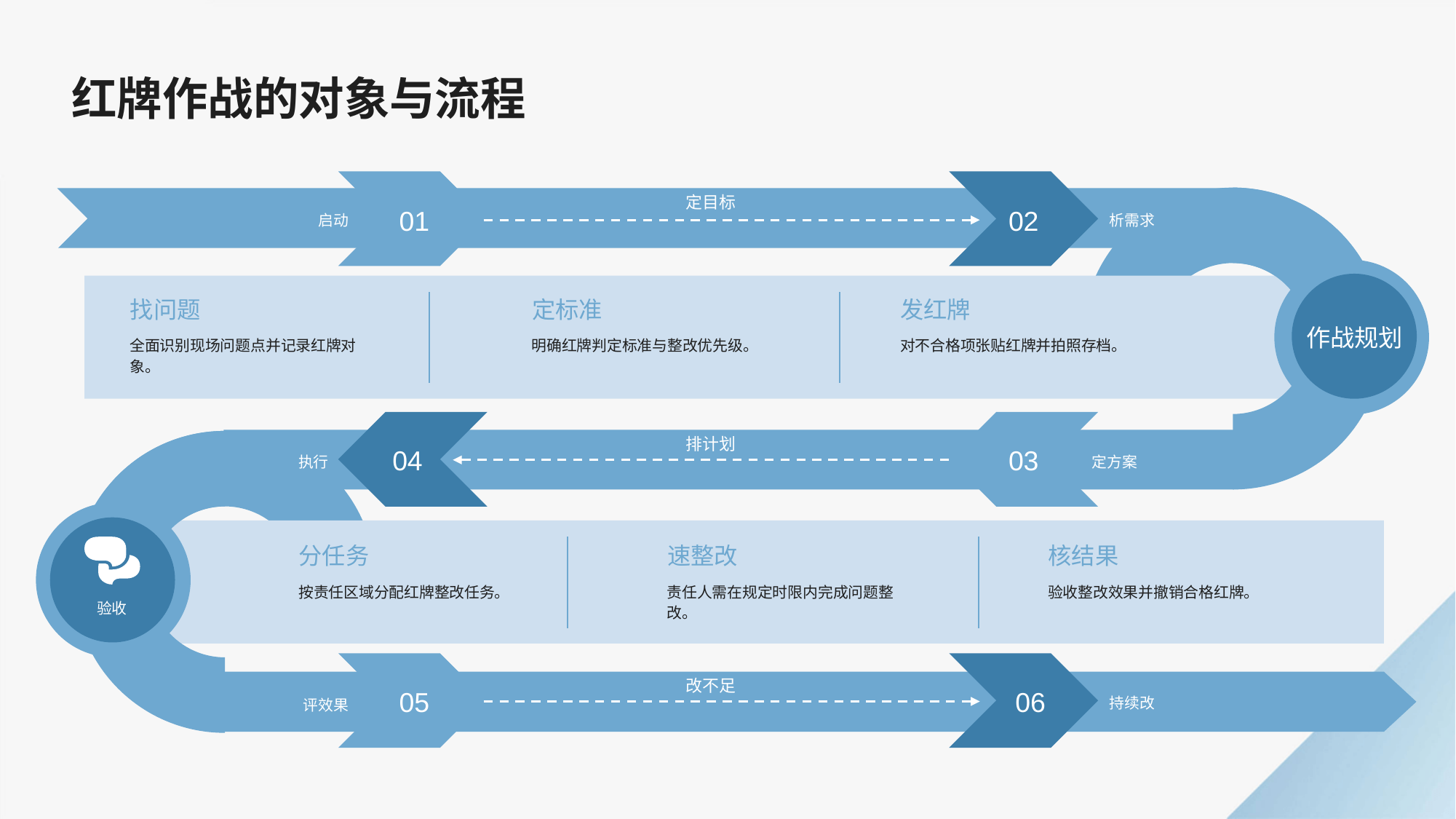

红牌作战的对象与流程

定目标
01
02
启动
析需求

找问题
定标准
发红牌
作战规划
全面识别现场问题点并记录红牌对象。
明确红牌判定标准与整改优先级。
对不合格项张贴红牌并拍照存档。

排计划
04
03
执行
定方案

分任务
速整改
核结果
按责任区域分配红牌整改任务。
责任人需在规定时限内完成问题整改。
验收整改效果并撤销合格红牌。
验收

改不足
05
06

持续改
评效果